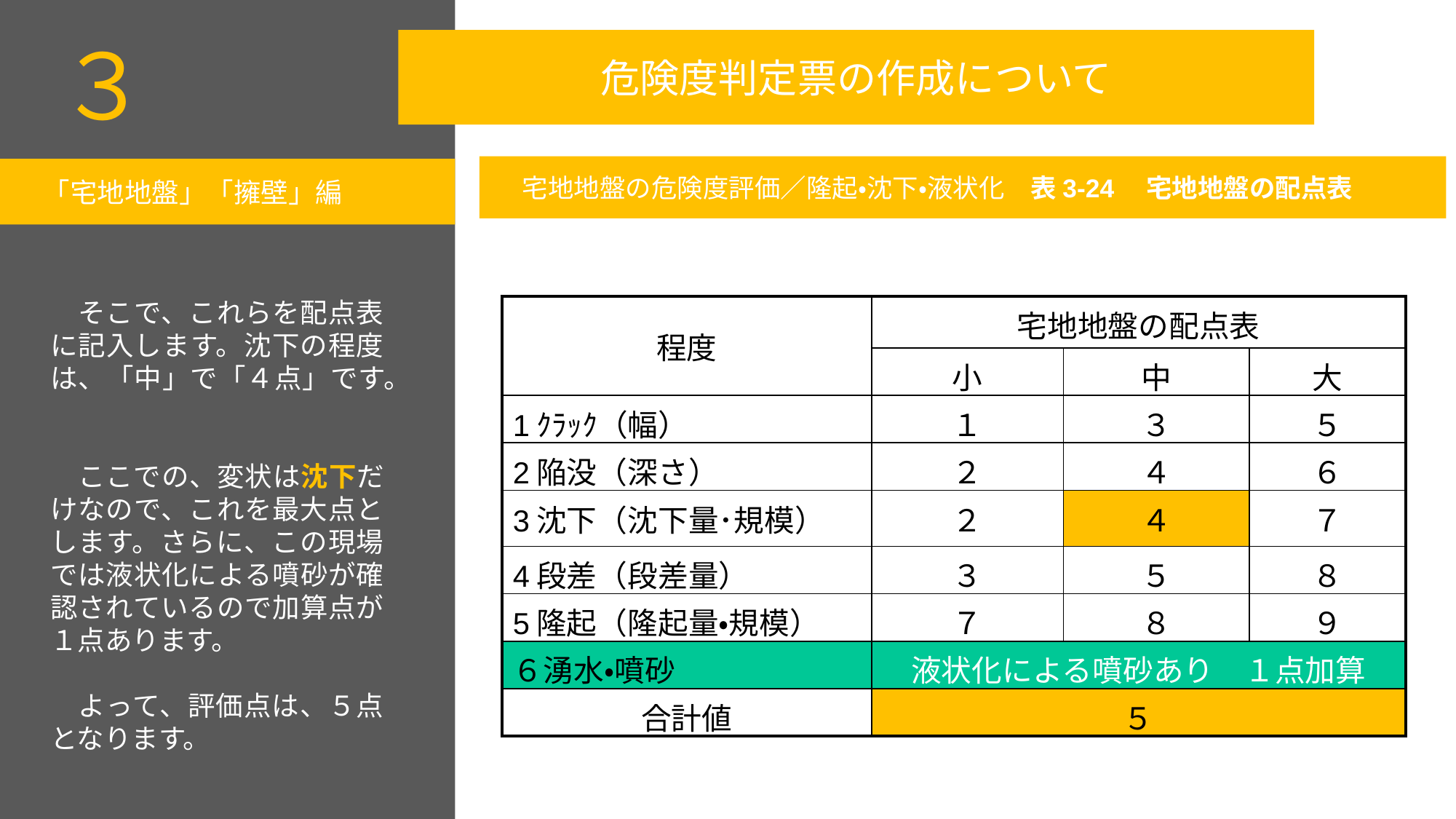

３
危険度判定票の作成について
宅地地盤の危険度評価／隆起・沈下・液状化　表3-24　宅地地盤の配点表
「宅地地盤」「擁壁」編
　そこで、これらを配点表に記入します。沈下の程度は、「中」で「４点」です。

　ここでの、変状は沈下だけなので、これを最大点とします。さらに、この現場では液状化による噴砂が確認されているので加算点が１点あります。

　よって、評価点は、５点となります。

| 程度 | 宅地地盤の配点表 |  |  |
| --- | --- | --- | --- |
|  | 小 | 中 | 大 |
| 1ｸﾗｯｸ（幅） | １ | ３ | ５ |
| 2陥没（深さ） | ２ | ４ | ６ |
| 3沈下（沈下量･規模） | ２ | ４ | ７ |
| 4段差（段差量） | ３ | ５ | ８ |
| 5隆起（隆起量・規模） | ７ | ８ | ９ |
| ６湧水・噴砂 | 液状化による噴砂あり　１点加算 |  |  |
| 合計値 | ５ |  |  |